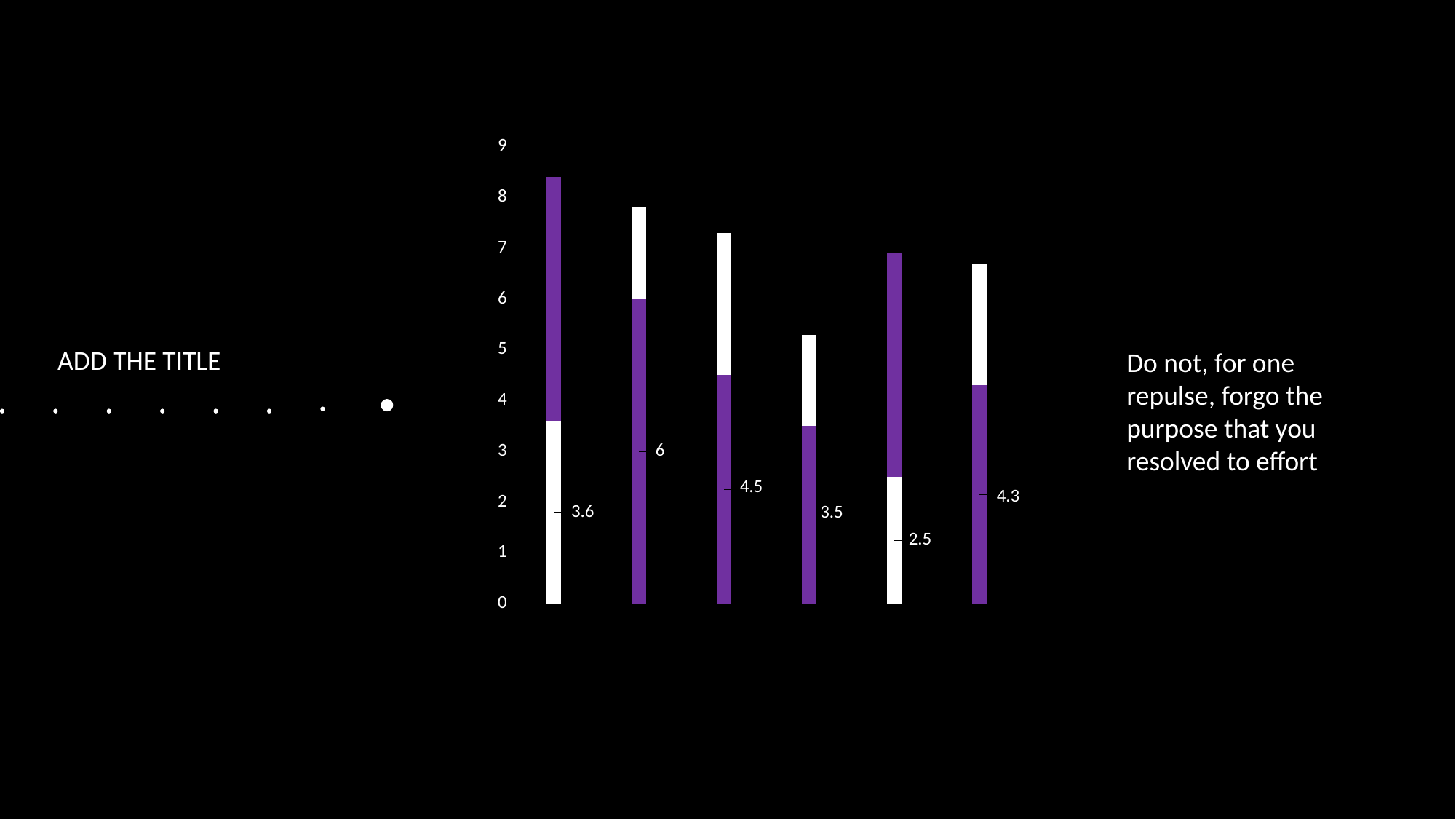

### Chart

| Category | 系列 1 | 系列 2 |
|---|---|---|
| 类别6 | 3.6 | 4.8 |
| 类别 5 | 6.0 | 1.8 |
| 类别 4 | 4.5 | 2.8 |
| 类别 3 | 3.5 | 1.8 |
| 类别 2 | 2.5 | 4.4 |
| 类别 1 | 4.3 | 2.4 |
ADD THE TITLE
Do not, for one repulse, forgo the purpose that you resolved to effort